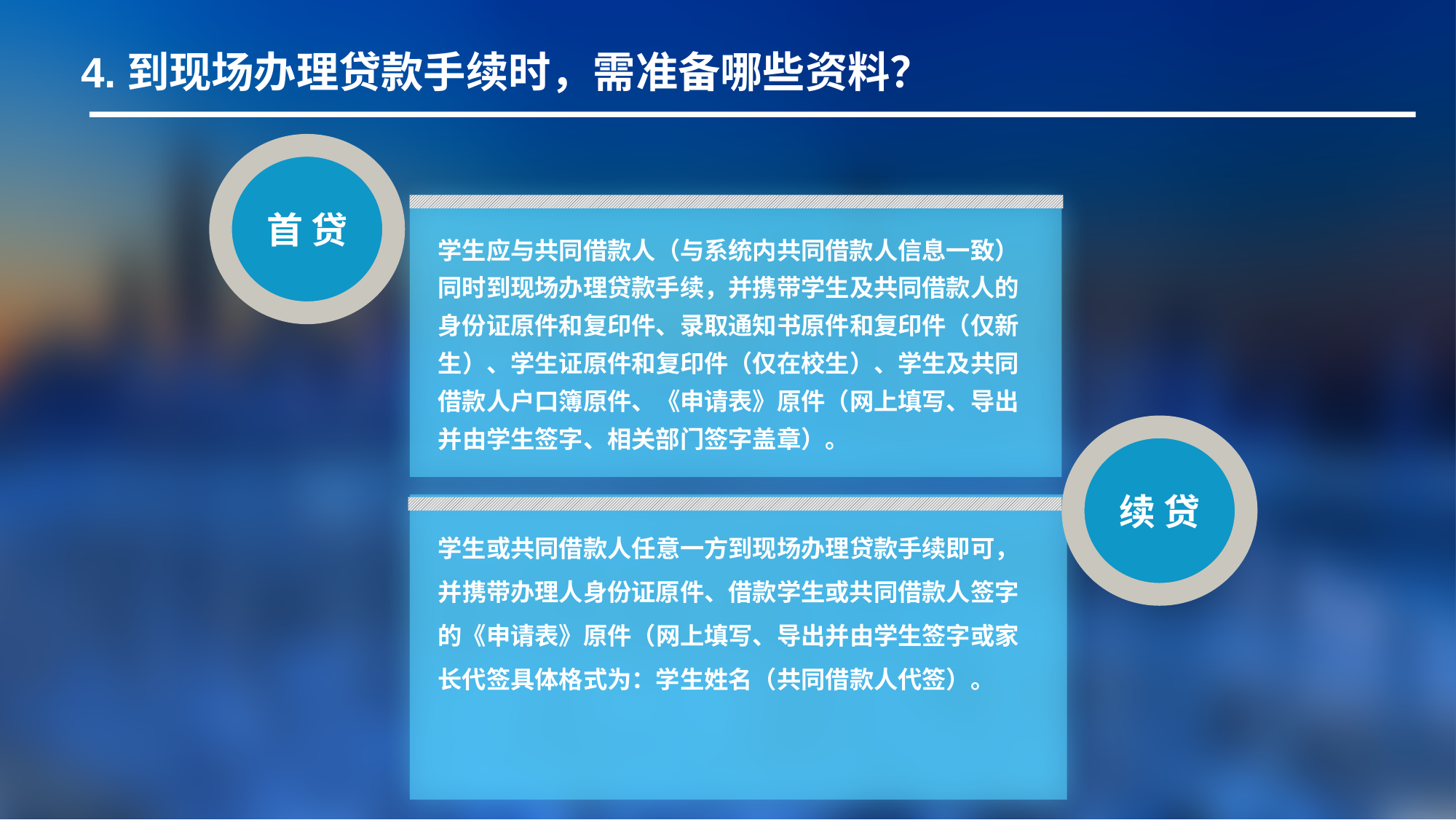

4.到现场办理贷款手续时，需准备哪些资料？

首 贷

学生应与共同借款人（与系统内共同借款人信息一致）同时到现场办理贷款手续，并携带学生及共同借款人的身份证原件和复印件、录取通知书原件和复印件（仅新生）、学生证原件和复印件（仅在校生）、学生及共同借款人户口簿原件、《申请表》原件（网上填写、导出并由学生签字、相关部门签字盖章）。
续 贷

学生或共同借款人任意一方到现场办理贷款手续即可，并携带办理人身份证原件、借款学生或共同借款人签字的《申请表》原件（网上填写、导出并由学生签字或家长代签具体格式为：学生姓名（共同借款人代签）。